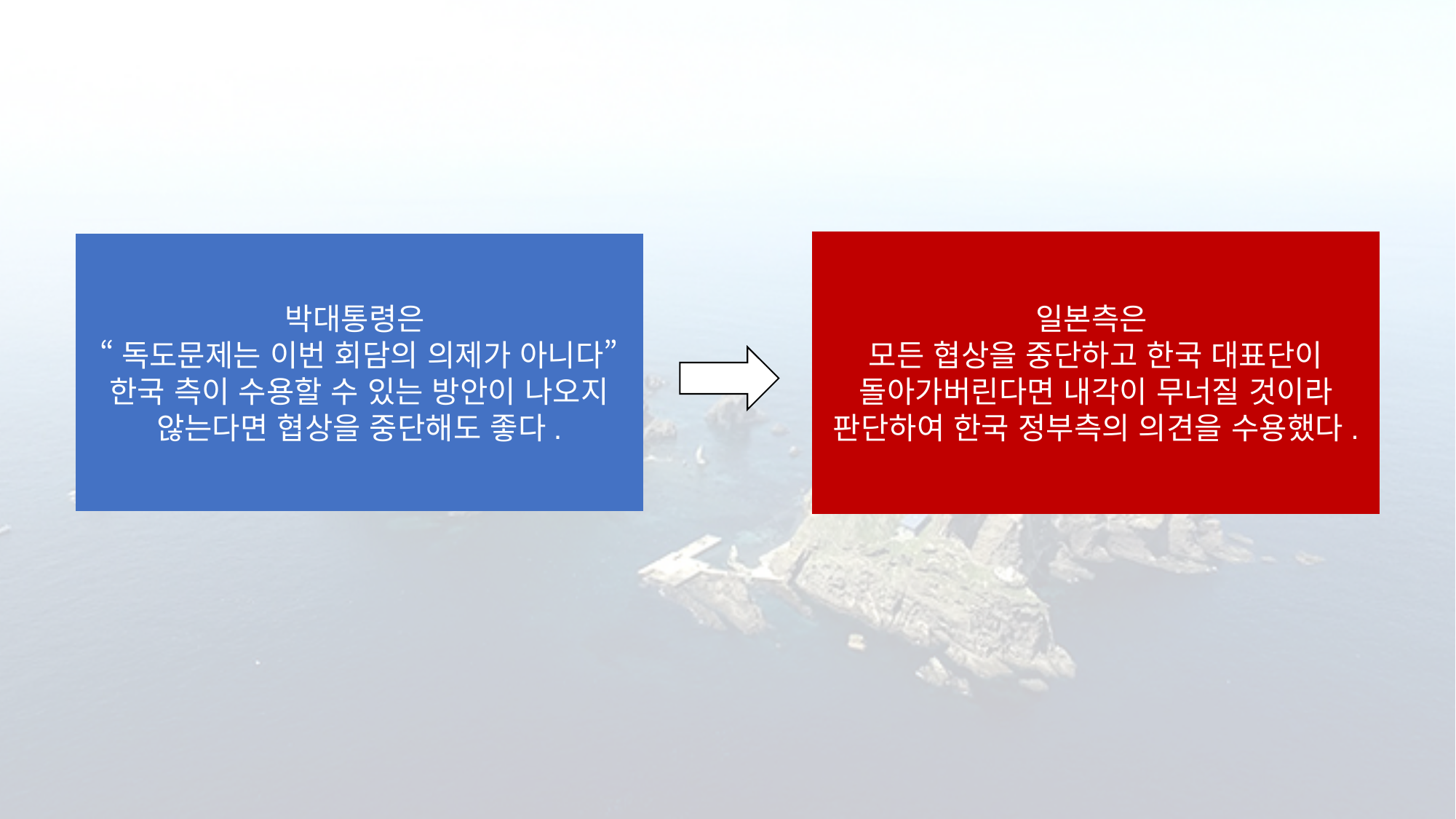

일본측은
모든 협상을 중단하고 한국 대표단이 돌아가버린다면 내각이 무너질 것이라 판단하여 한국 정부측의 의견을 수용했다.
박대통령은
“독도문제는 이번 회담의 의제가 아니다”
한국 측이 수용할 수 있는 방안이 나오지 않는다면 협상을 중단해도 좋다.